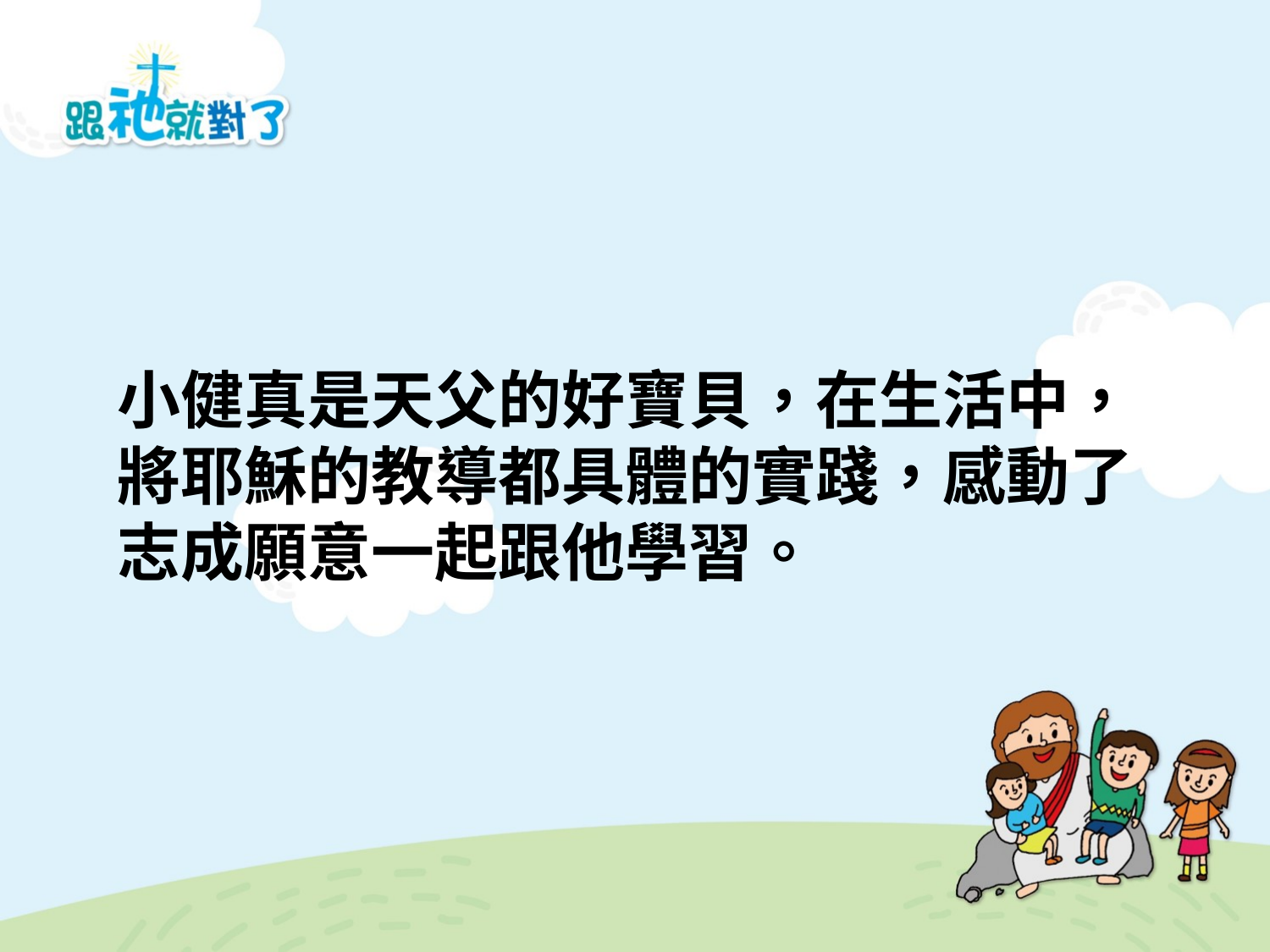

小健真是天父的好寶貝，在生活中，將耶穌的教導都具體的實踐，感動了志成願意一起跟他學習。